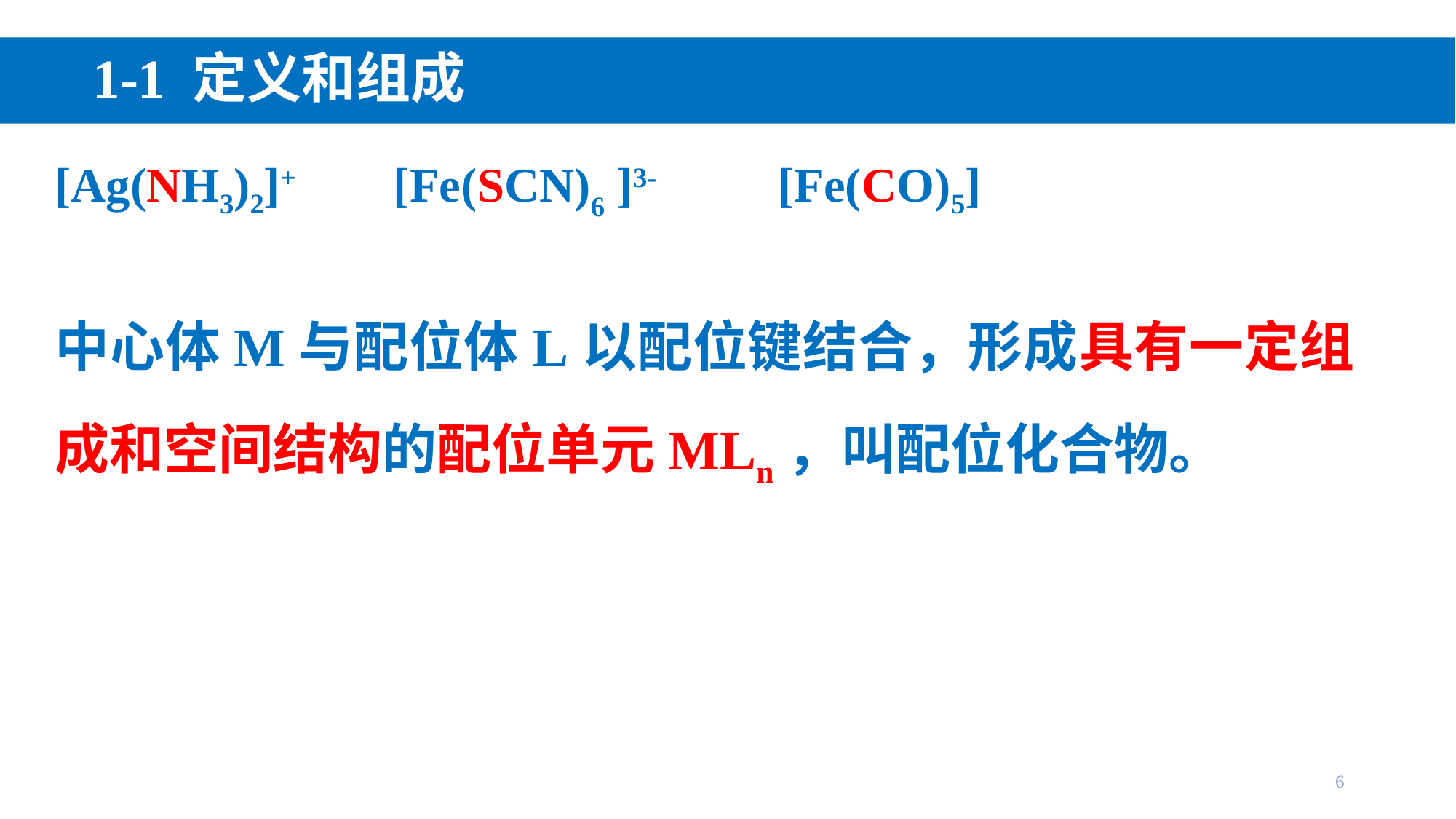

# 1-1 定义和组成

[Ag(NH3)2]+        [Fe(SCN)6 ]3-          [Fe(CO)5]
中心体M与配位体L以配位键结合，形成具有一定组成和空间结构的配位单元MLn，叫配位化合物。

6